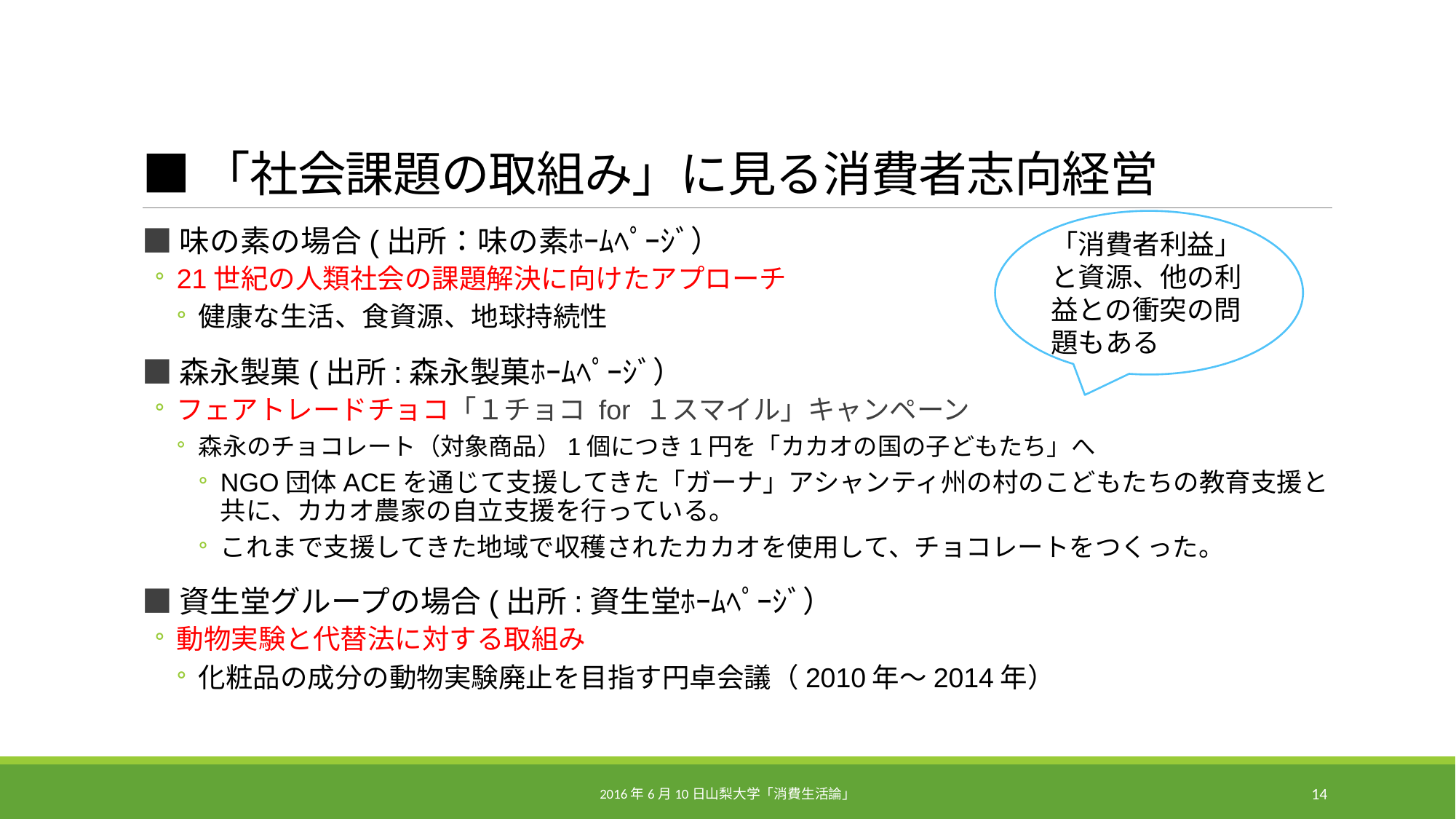

# ■「社会課題の取組み」に見る消費者志向経営
「消費者利益」と資源、他の利益との衝突の問題もある
■味の素の場合(出所：味の素ﾎｰﾑﾍﾟｰｼﾞ）
21世紀の人類社会の課題解決に向けたアプローチ
健康な生活、食資源、地球持続性
■森永製菓(出所:森永製菓ﾎｰﾑﾍﾟｰｼﾞ）
フェアトレードチョコ「１チョコ for １スマイル」キャンペーン
森永のチョコレート（対象商品）1個につき1円を「カカオの国の子どもたち」へ
NGO団体ACEを通じて支援してきた「ガーナ」アシャンティ州の村のこどもたちの教育支援と共に、カカオ農家の自立支援を行っている。
これまで支援してきた地域で収穫されたカカオを使用して、チョコレートをつくった。
■資生堂グループの場合(出所:資生堂ﾎｰﾑﾍﾟｰｼﾞ）
動物実験と代替法に対する取組み
化粧品の成分の動物実験廃止を目指す円卓会議（2010年～2014年）

2016年6月10日山梨大学「消費生活論」
14